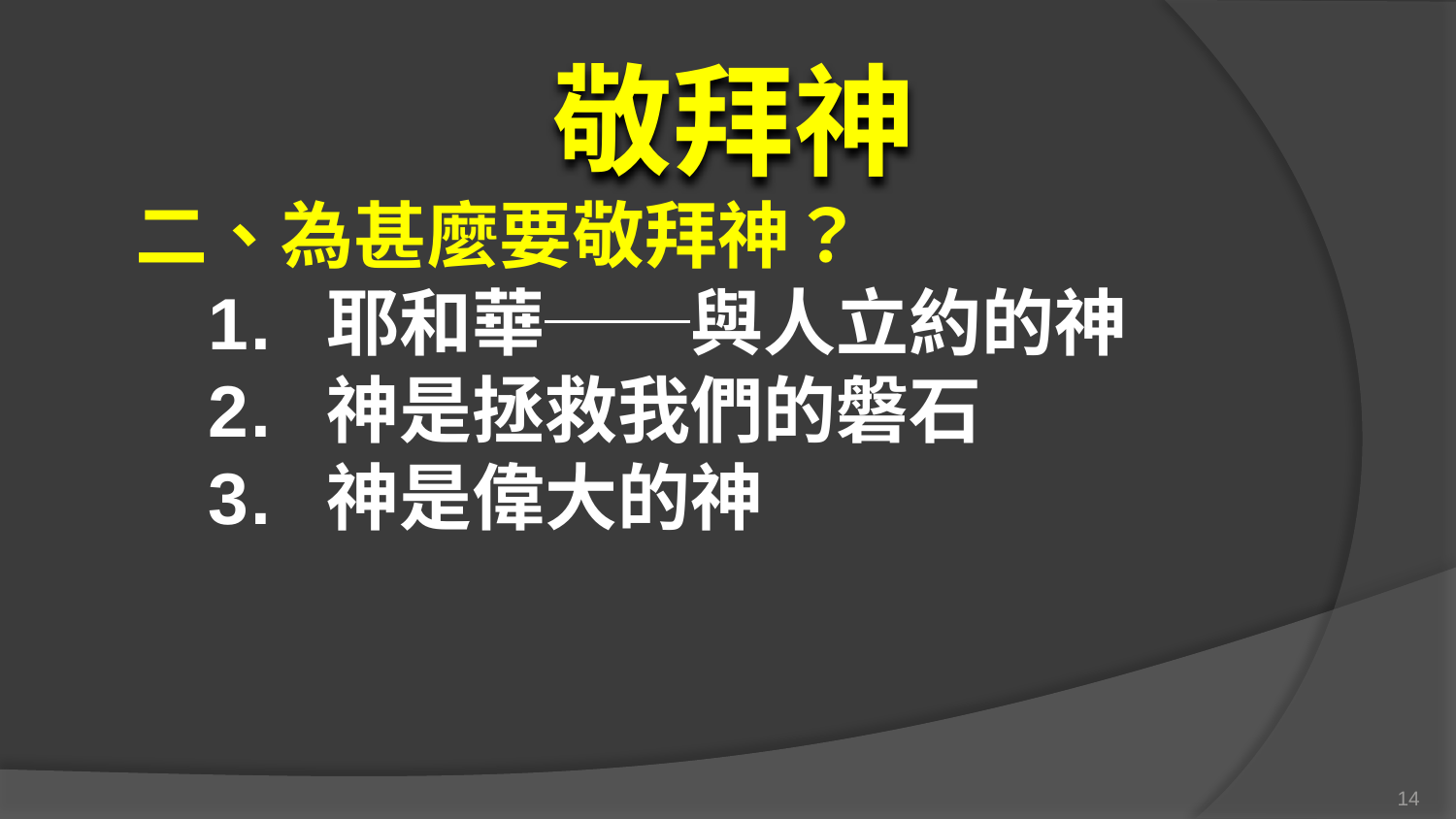

敬拜神
二、為甚麼要敬拜神？
耶和華──與人立約的神
神是拯救我們的磐石
神是偉大的神
14